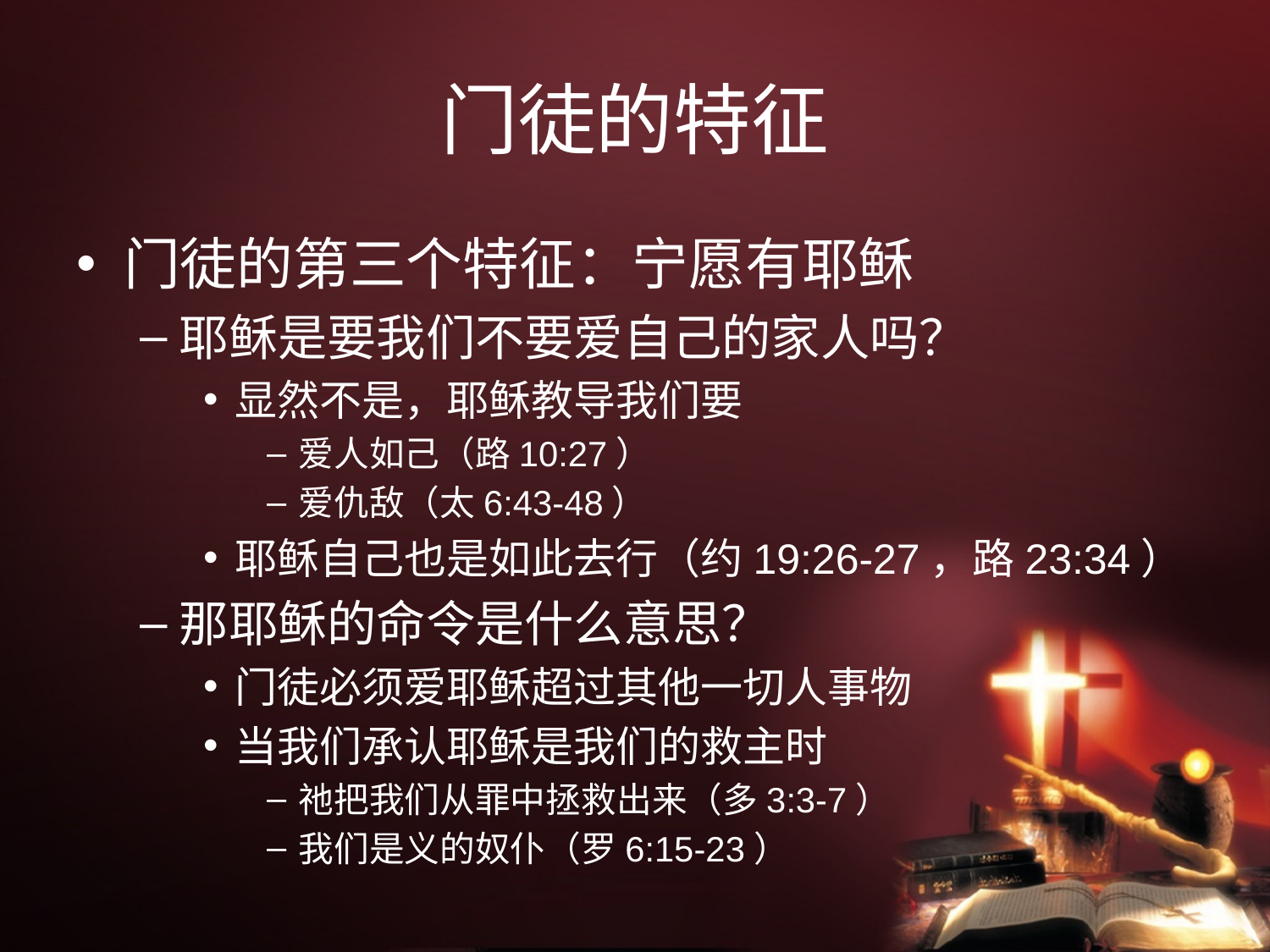

# 门徒的特征
门徒的第三个特征：宁愿有耶稣
耶稣是要我们不要爱自己的家人吗？
显然不是，耶稣教导我们要
爱人如己（路10:27）
爱仇敌（太6:43-48）
耶稣自己也是如此去行（约19:26-27，路23:34）
那耶稣的命令是什么意思？
门徒必须爱耶稣超过其他一切人事物
当我们承认耶稣是我们的救主时
祂把我们从罪中拯救出来（多3:3-7）
我们是义的奴仆（罗6:15-23）